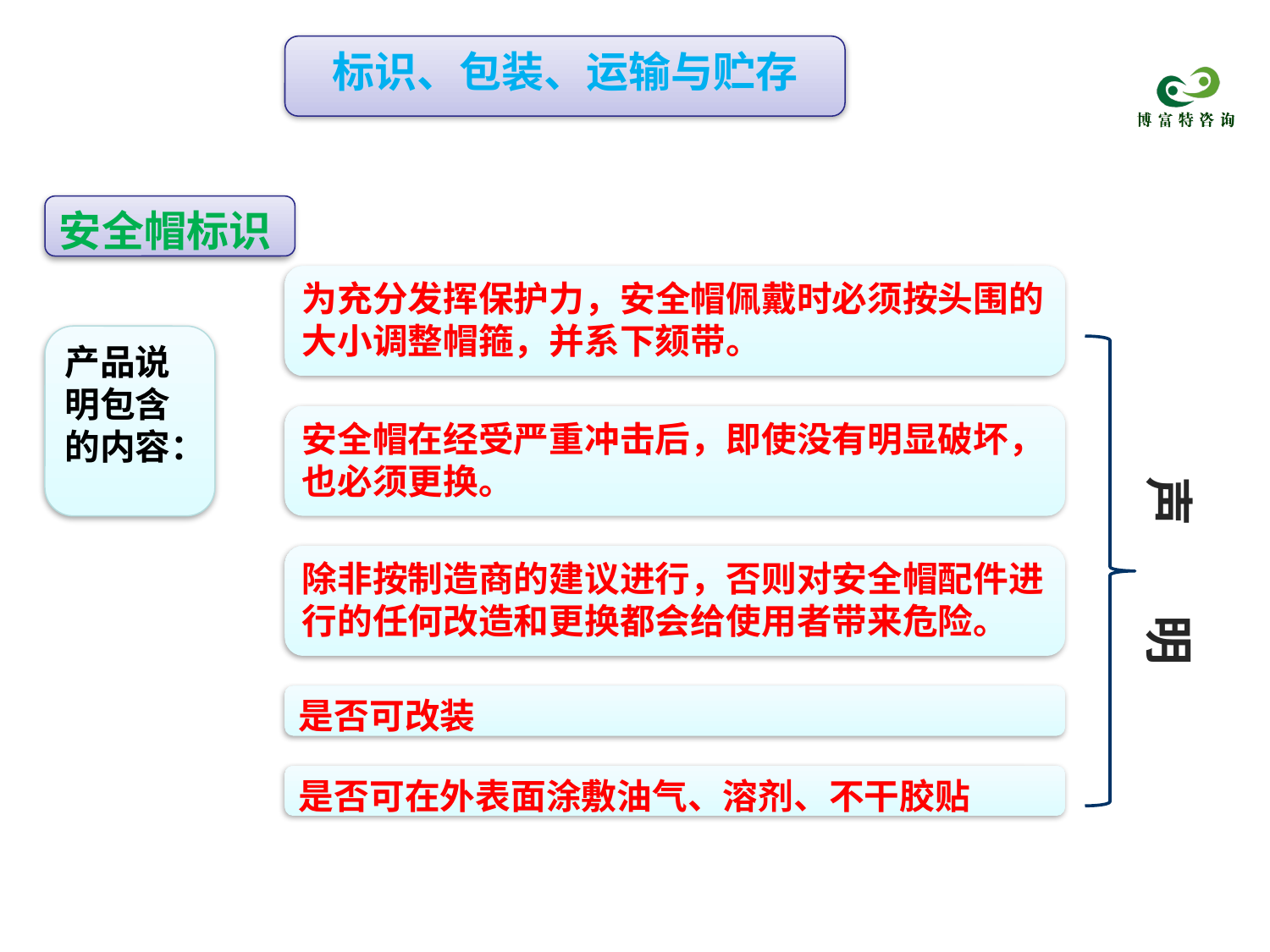

标识、包装、运输与贮存
安全帽标识
为充分发挥保护力，安全帽佩戴时必须按头围的大小调整帽箍，并系下颏带。
产品说明包含的内容：

安全帽在经受严重冲击后，即使没有明显破坏，也必须更换。
声        明
除非按制造商的建议进行，否则对安全帽配件进行的任何改造和更换都会给使用者带来危险。
是否可改装
是否可在外表面涂敷油气、溶剂、不干胶贴